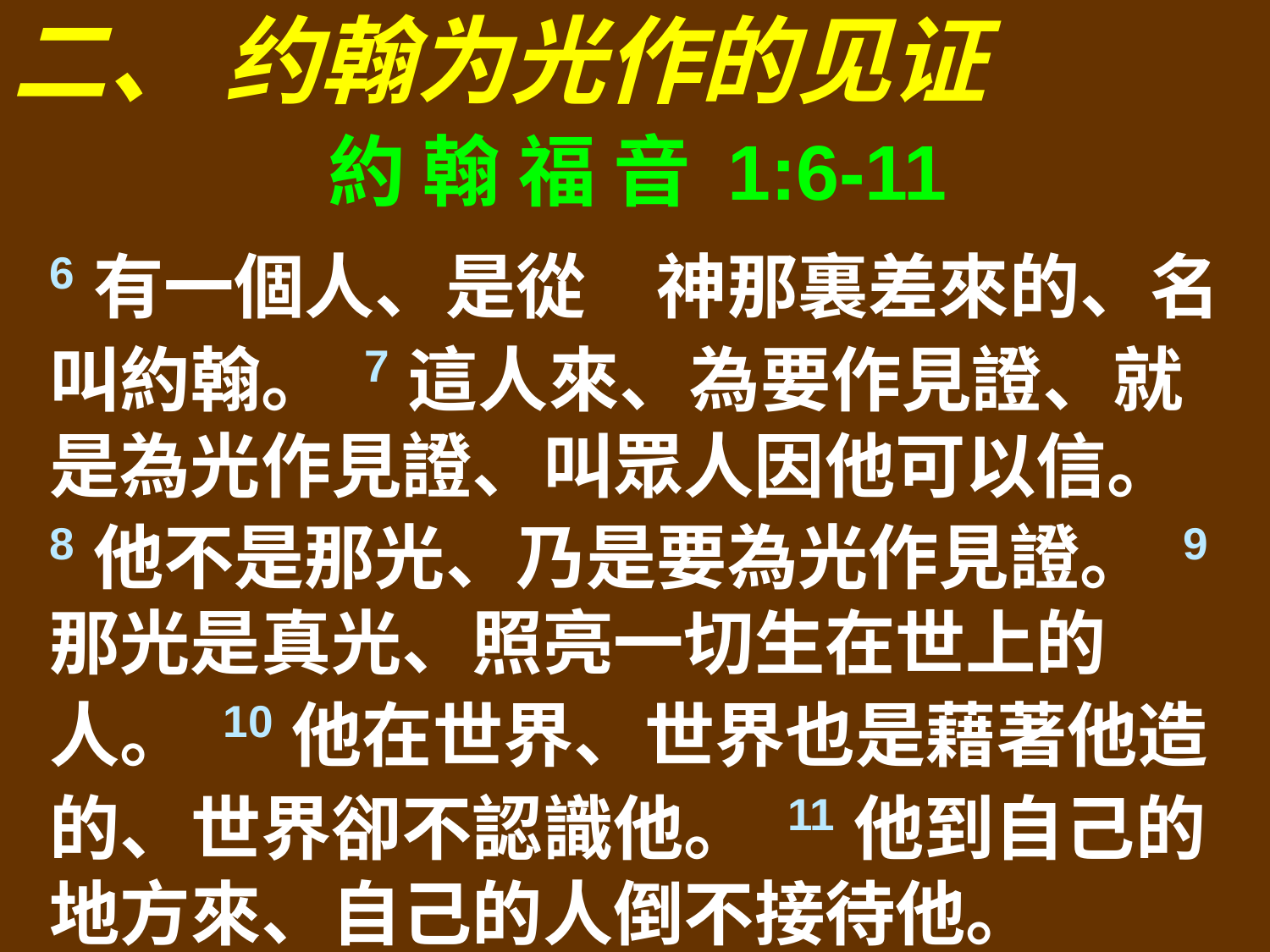

二、 约翰为光作的见证
約 翰 福 音 1:6-11
6有一個人、是從　神那裏差來的、名叫約翰。 7這人來、為要作見證、就是為光作見證、叫眾人因他可以信。 8他不是那光、乃是要為光作見證。 9那光是真光、照亮一切生在世上的人。 10他在世界、世界也是藉著他造的、世界卻不認識他。 11他到自己的地方來、自己的人倒不接待他。